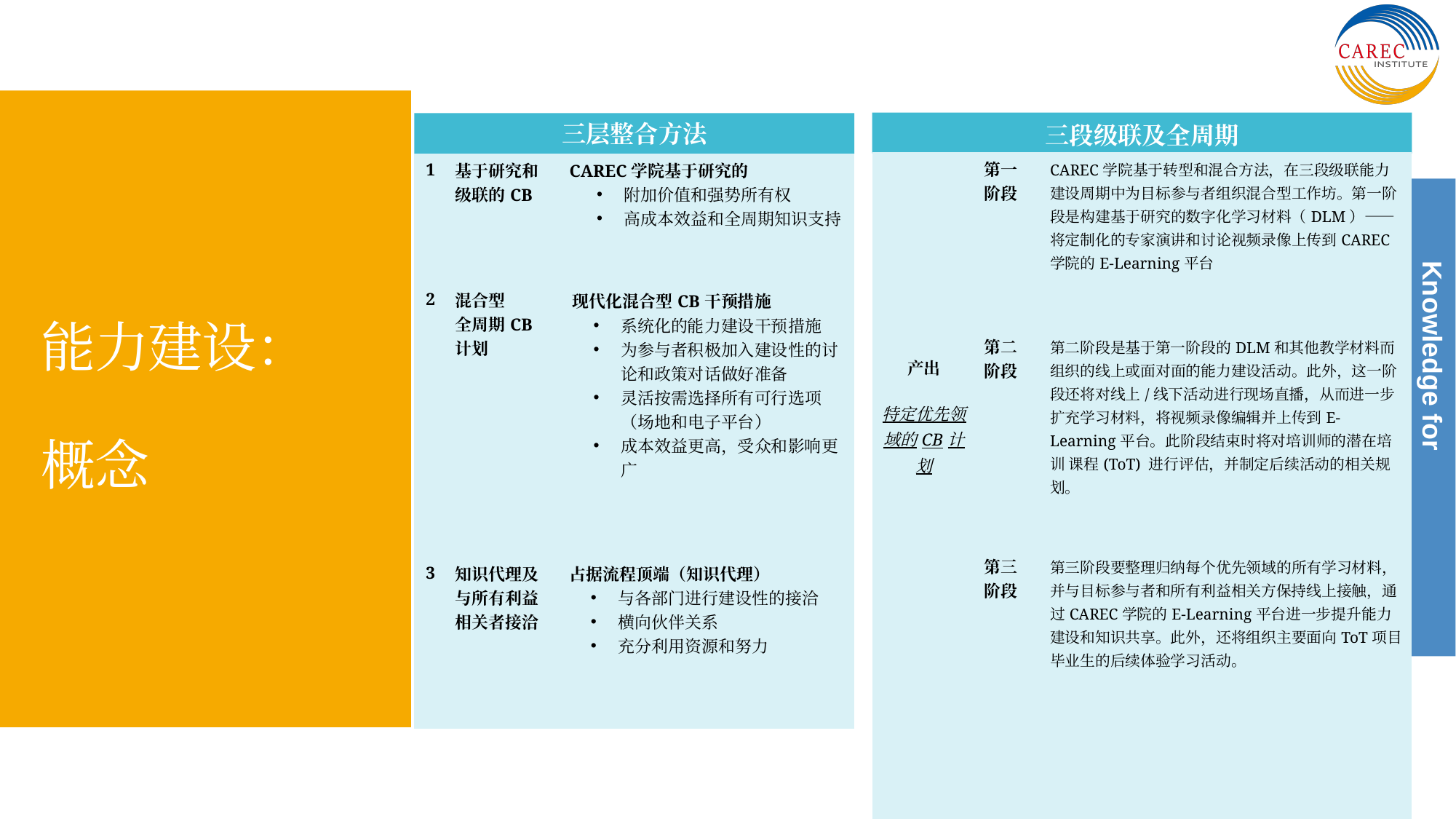

三段级联及全周期
三层整合方法
# 能力建设： 概念
| 产出 特定优先领域的CB计划 | 第一阶段 | CAREC学院基于转型和混合方法，在三段级联能力建设周期中为目标参与者组织混合型工作坊。第一阶段是构建基于研究的数字化学习材料（DLM）——将定制化的专家演讲和讨论视频录像上传到CAREC学院的E-Learning平台 |
| --- | --- | --- |
|  | 第二阶段 | 第二阶段是基于第一阶段的DLM和其他教学材料而组织的线上或面对面的能力建设活动。此外，这一阶段还将对线上/线下活动进行现场直播，从而进一步扩充学习材料，将视频录像编辑并上传到E-Learning平台。此阶段结束时将对培训师的潜在培训 课程(ToT) 进行评估，并制定后续活动的相关规划。 |
|  | 第三阶段 | 第三阶段要整理归纳每个优先领域的所有学习材料，并与目标参与者和所有利益相关方保持线上接触，通过CAREC学院的E-Learning平台进一步提升能力建设和知识共享。此外，还将组织主要面向ToT项目毕业生的后续体验学习活动。 |
| 1 | 基于研究和级联的CB | CAREC学院基于研究的 附加价值和强势所有权 高成本效益和全周期知识支持 |
| --- | --- | --- |
| 2 | 混合型 全周期CB计划 | 现代化混合型CB干预措施 系统化的能力建设干预措施 为参与者积极加入建设性的讨论和政策对话做好准备 灵活按需选择所有可行选项（场地和电子平台） 成本效益更高，受众和影响更广 |
| 3 | 知识代理及与所有利益相关者接洽 | 占据流程顶端（知识代理） 与各部门进行建设性的接洽 横向伙伴关系 充分利用资源和努力 |